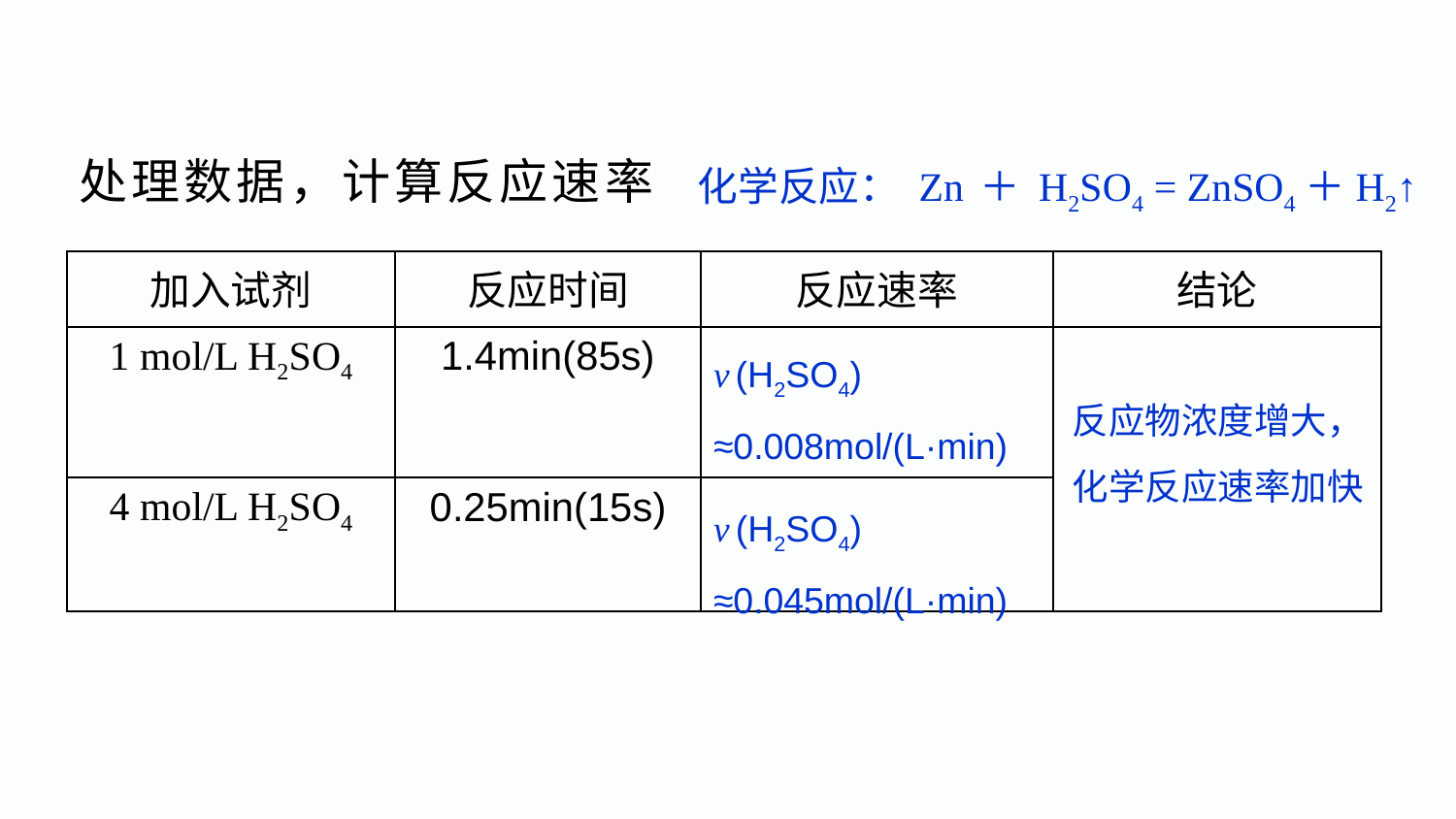

# 处理数据，计算反应速率
化学反应： Zn ＋ H2SO4 = ZnSO4＋H2↑
| 加入试剂 | 反应时间 | 反应速率 | 结论 |
| --- | --- | --- | --- |
| 1 mol/L H2SO4 | 1.4min(85s) |  |  |
| 4 mol/L H2SO4 | 0.25min(15s) |  |  |
v (H2SO4) ≈0.008mol/(L·min)
反应物浓度增大，化学反应速率加快
v (H2SO4) ≈0.045mol/(L·min)